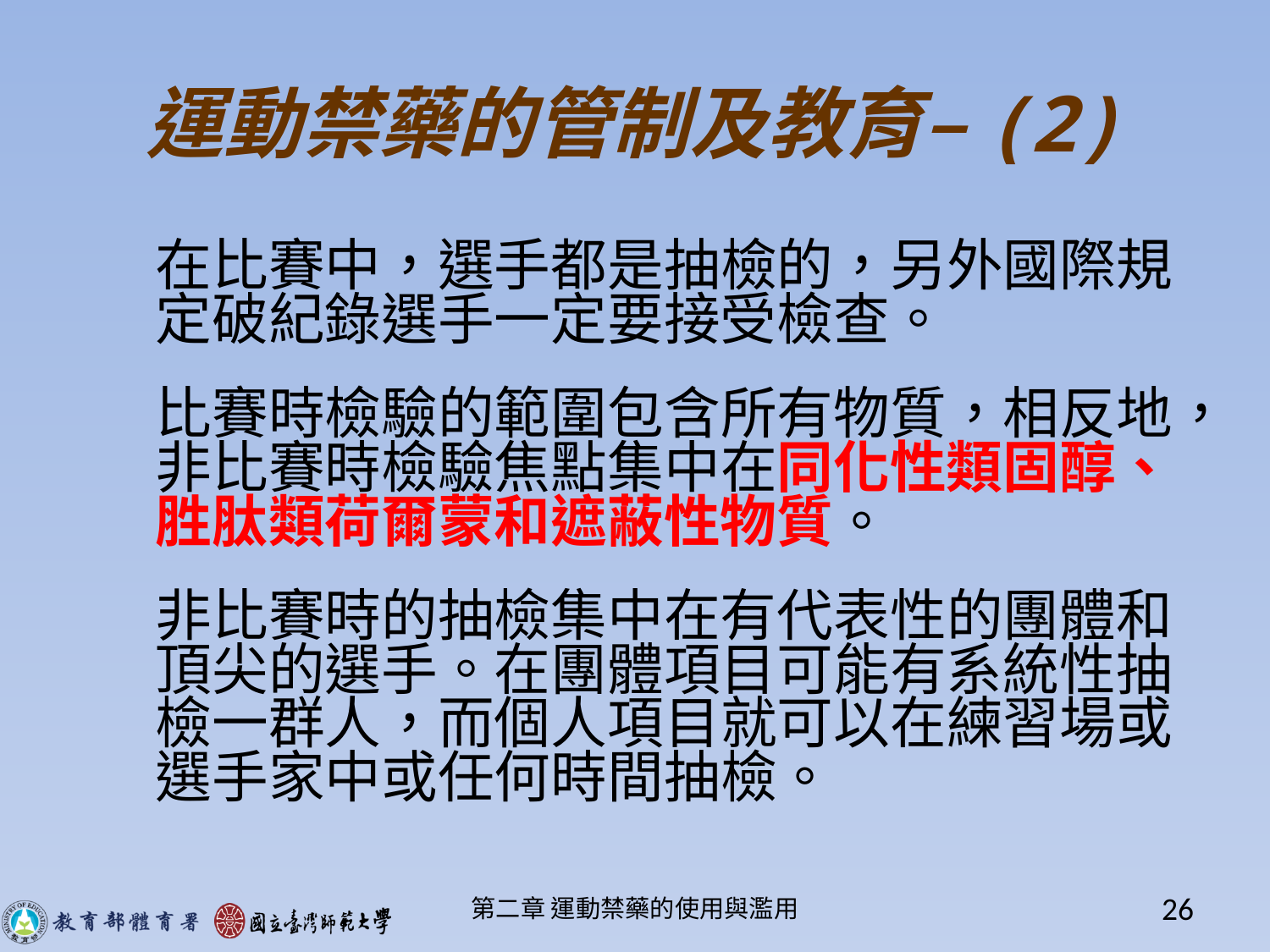

運動禁藥的管制及教育–(2)
在比賽中，選手都是抽檢的，另外國際規定破紀錄選手一定要接受檢查。

比賽時檢驗的範圍包含所有物質，相反地，非比賽時檢驗焦點集中在同化性類固醇、胜肽類荷爾蒙和遮蔽性物質。

非比賽時的抽檢集中在有代表性的團體和頂尖的選手。在團體項目可能有系統性抽檢一群人，而個人項目就可以在練習場或選手家中或任何時間抽檢。
第二章 運動禁藥的使用與濫用
26